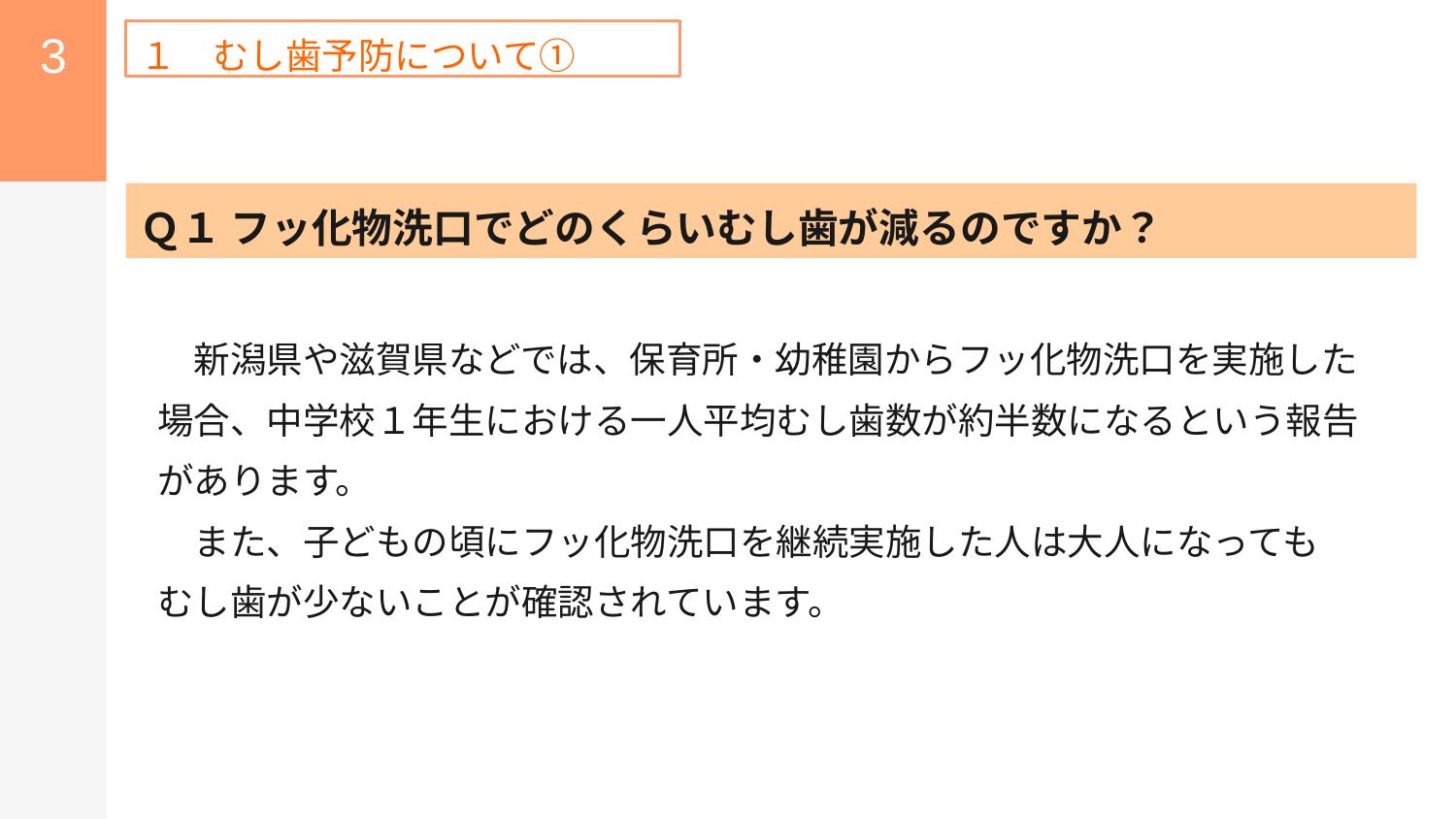

3
１　むし歯予防について①
Ｑ１ フッ化物洗口でどのくらいむし歯が減るのですか？
　　新潟県や滋賀県などでは、保育所・幼稚園からフッ化物洗口を実施した
　場合、中学校１年生における一人平均むし歯数が約半数になるという報告
　があります。
　　また、子どもの頃にフッ化物洗口を継続実施した人は大人になっても
　むし歯が少ないことが確認されています。